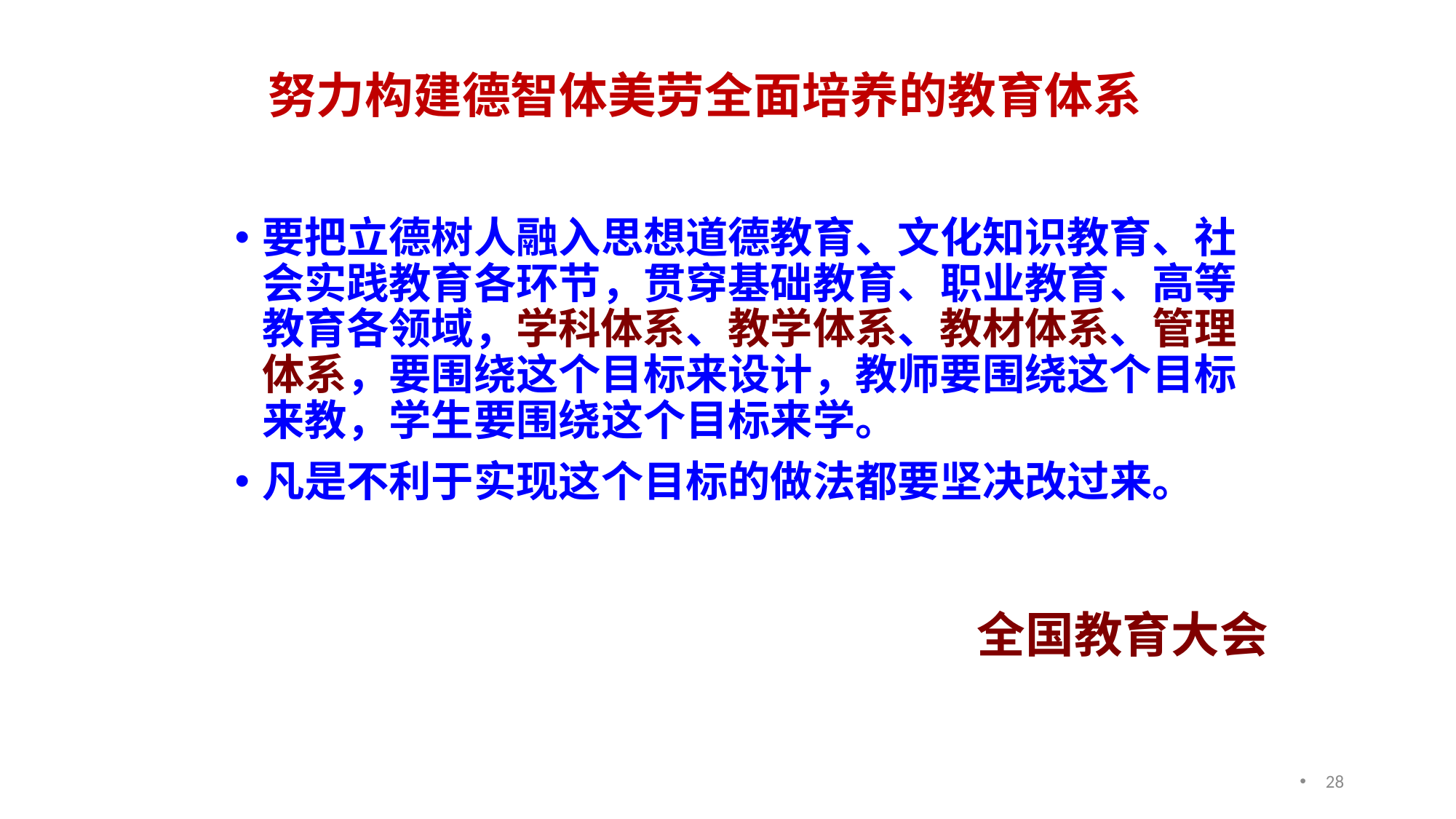

# 努力构建德智体美劳全面培养的教育体系
要把立德树人融入思想道德教育、文化知识教育、社会实践教育各环节，贯穿基础教育、职业教育、高等教育各领域，学科体系、教学体系、教材体系、管理体系，要围绕这个目标来设计，教师要围绕这个目标来教，学生要围绕这个目标来学。
凡是不利于实现这个目标的做法都要坚决改过来。
全国教育大会
28